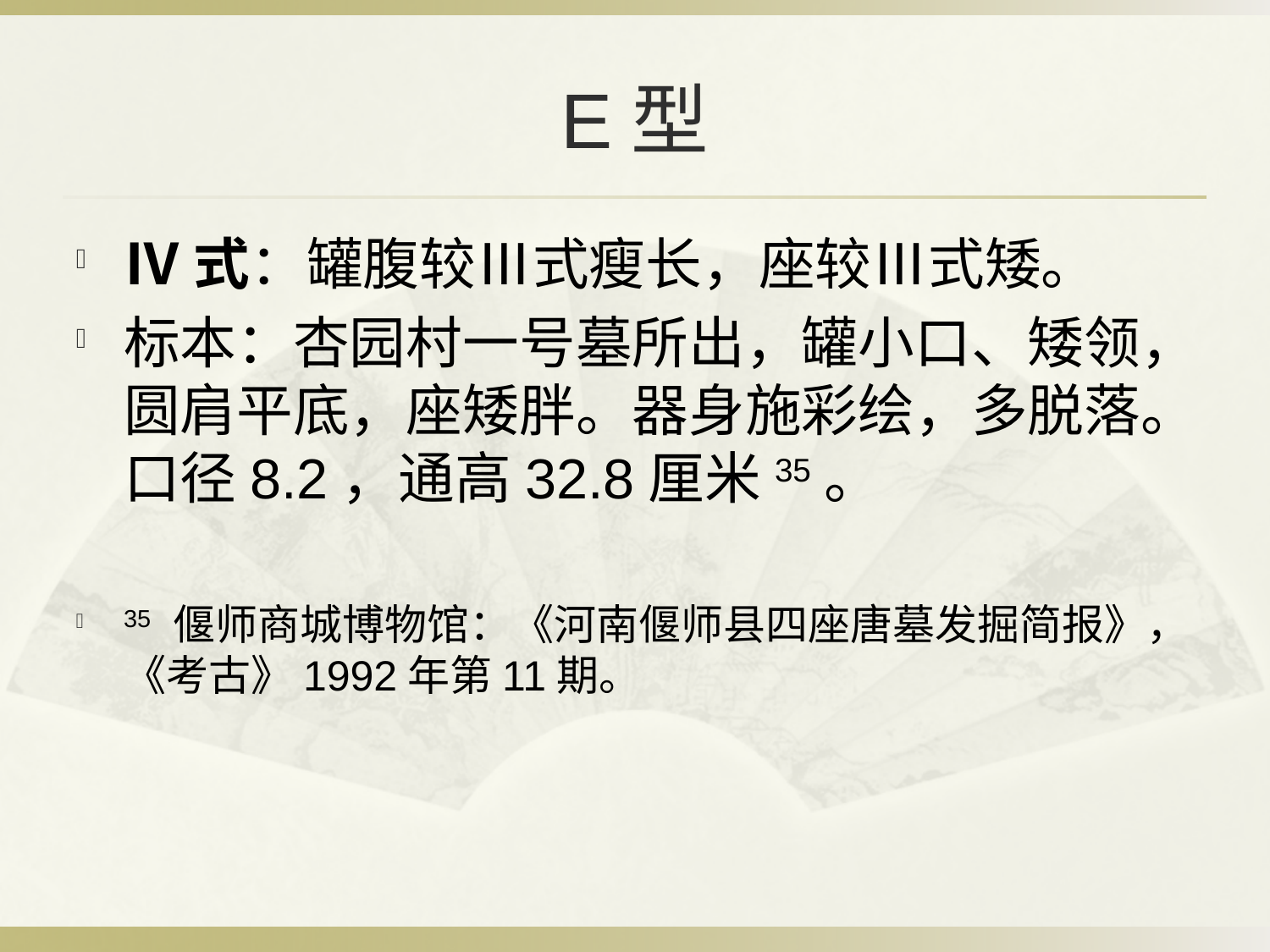

# E型
Ⅳ式：罐腹较Ⅲ式瘦长，座较Ⅲ式矮。
标本：杏园村一号墓所出，罐小口、矮领，圆肩平底，座矮胖。器身施彩绘，多脱落。口径8.2，通高32.8厘米35。

35 偃师商城博物馆：《河南偃师县四座唐墓发掘简报》，《考古》1992年第11期。